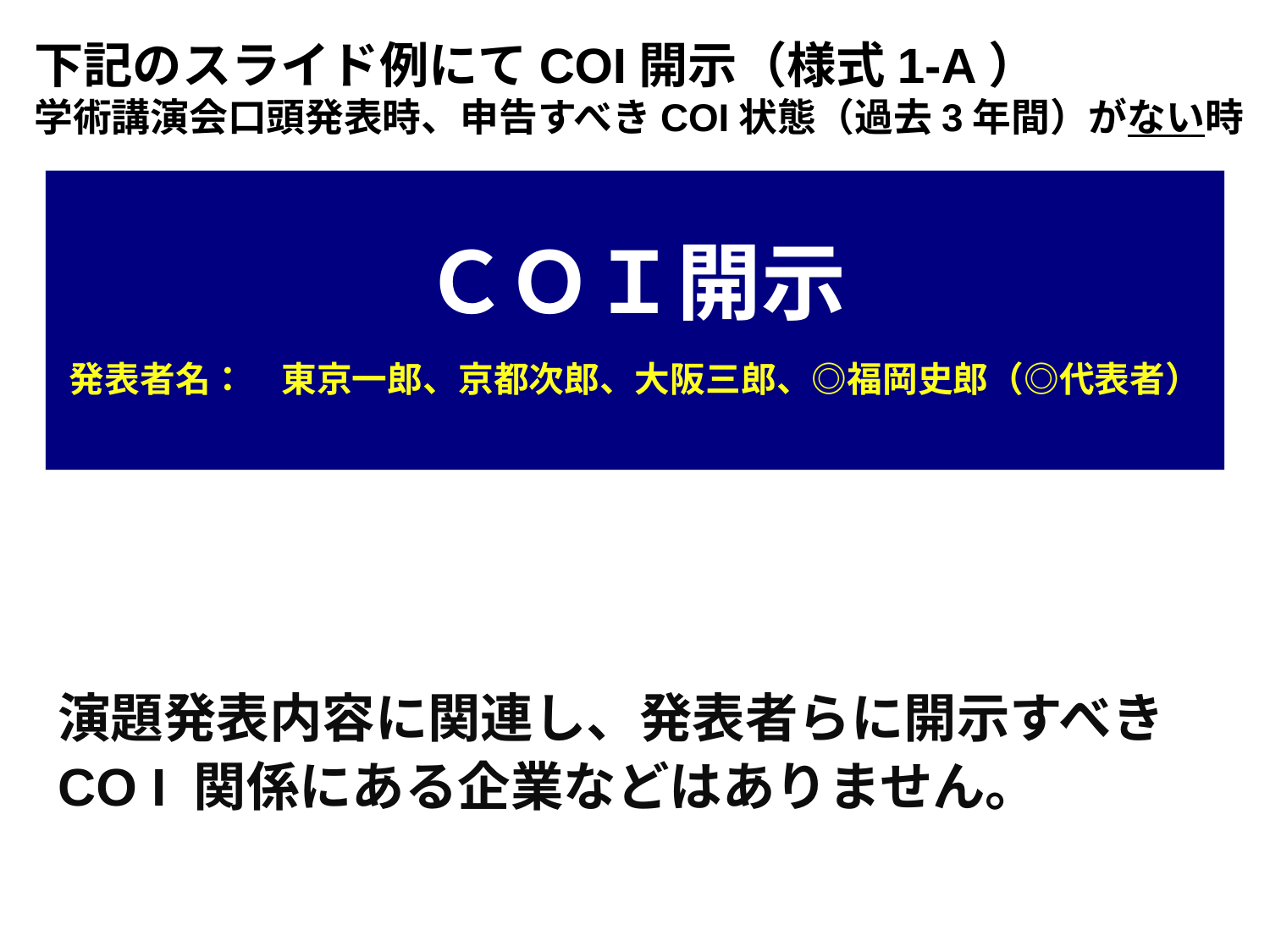

下記のスライド例にてCOI開示（様式1-A）
学術講演会口頭発表時、申告すべきCOI状態（過去3年間）がない時
ＣＯＩ開示
　
発表者名：　東京一郎、京都次郎、大阪三郎、◎福岡史郎（◎代表者）

演題発表内容に関連し、発表者らに開示すべき
CO I 関係にある企業などはありません。